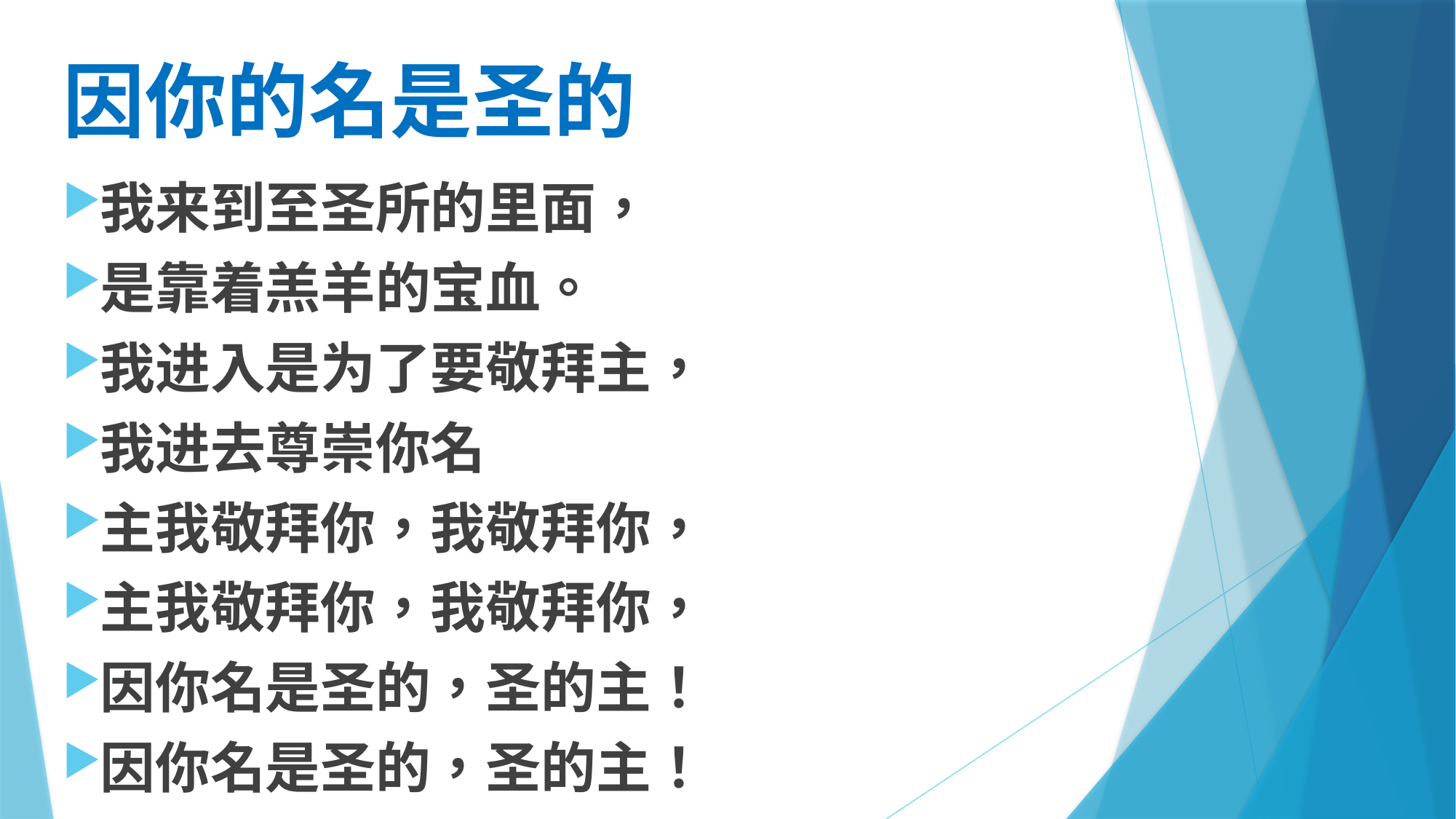

# 因你的名是圣的
我来到至圣所的里面，
是靠着羔羊的宝血。
我进入是为了要敬拜主，
我进去尊崇你名
主我敬拜你，我敬拜你，
主我敬拜你，我敬拜你，
因你名是圣的，圣的主！
因你名是圣的，圣的主！